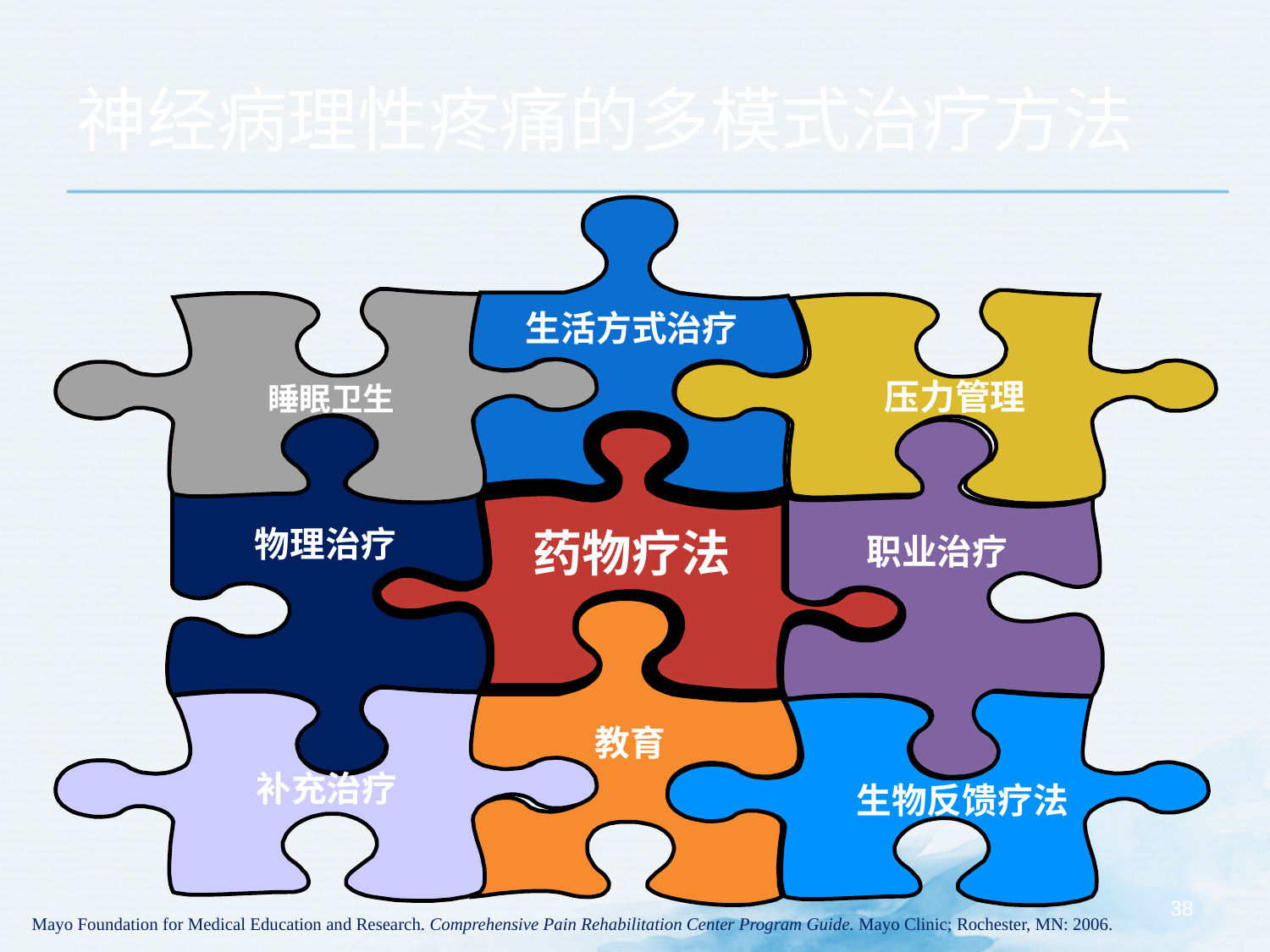

神经病理性疼痛的多模式治疗方法

生活方式治疗
压力管理
睡眠卫生

药物疗法
物理治疗
职业治疗

教育
补充治疗
生物反馈疗法
38
Mayo Foundation for Medical Education and Research. Comprehensive Pain Rehabilitation Center Program Guide. Mayo Clinic; Rochester, MN: 2006.